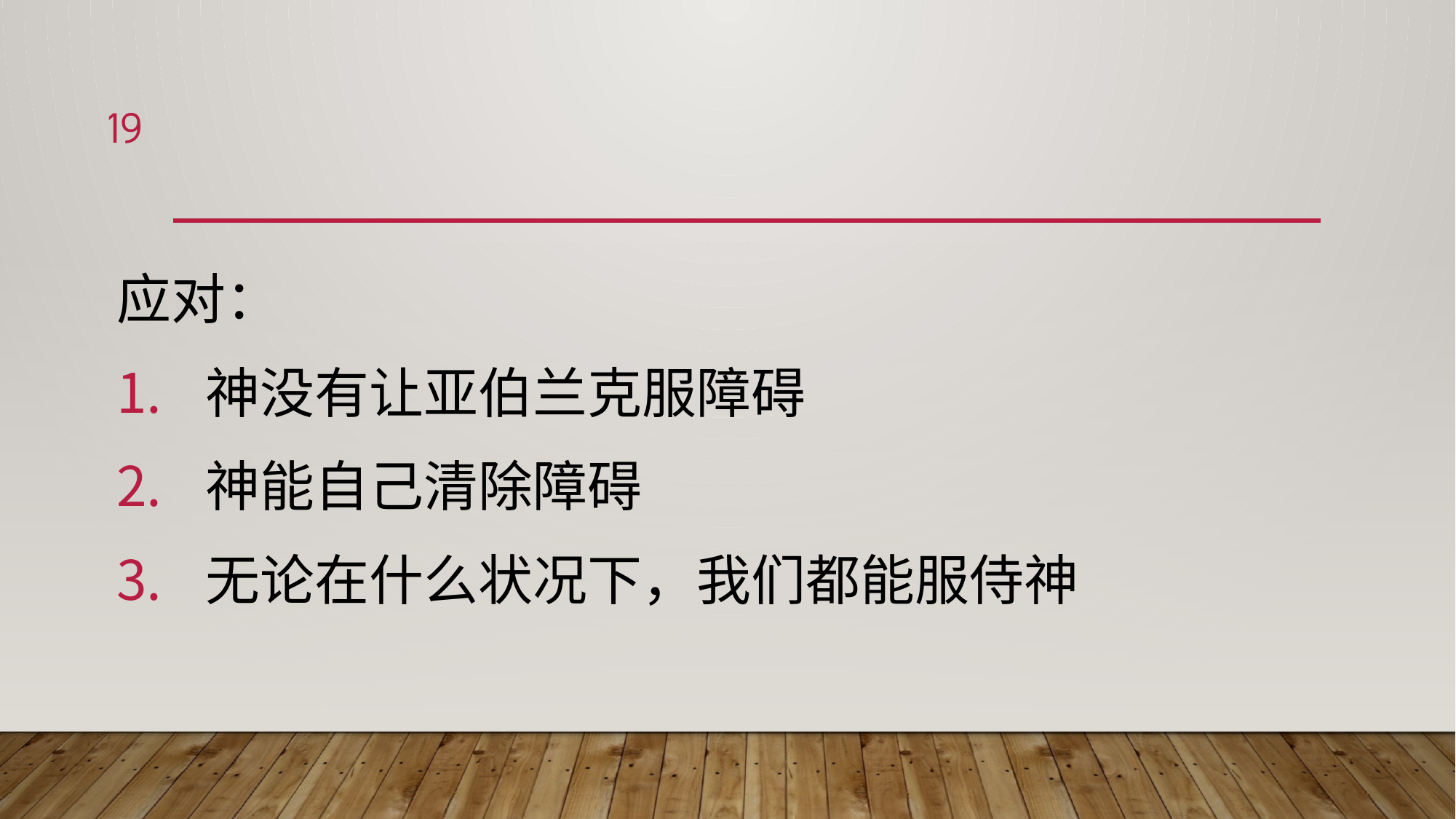

19
应对：
神没有让亚伯兰克服障碍
神能自己清除障碍
无论在什么状况下，我们都能服侍神